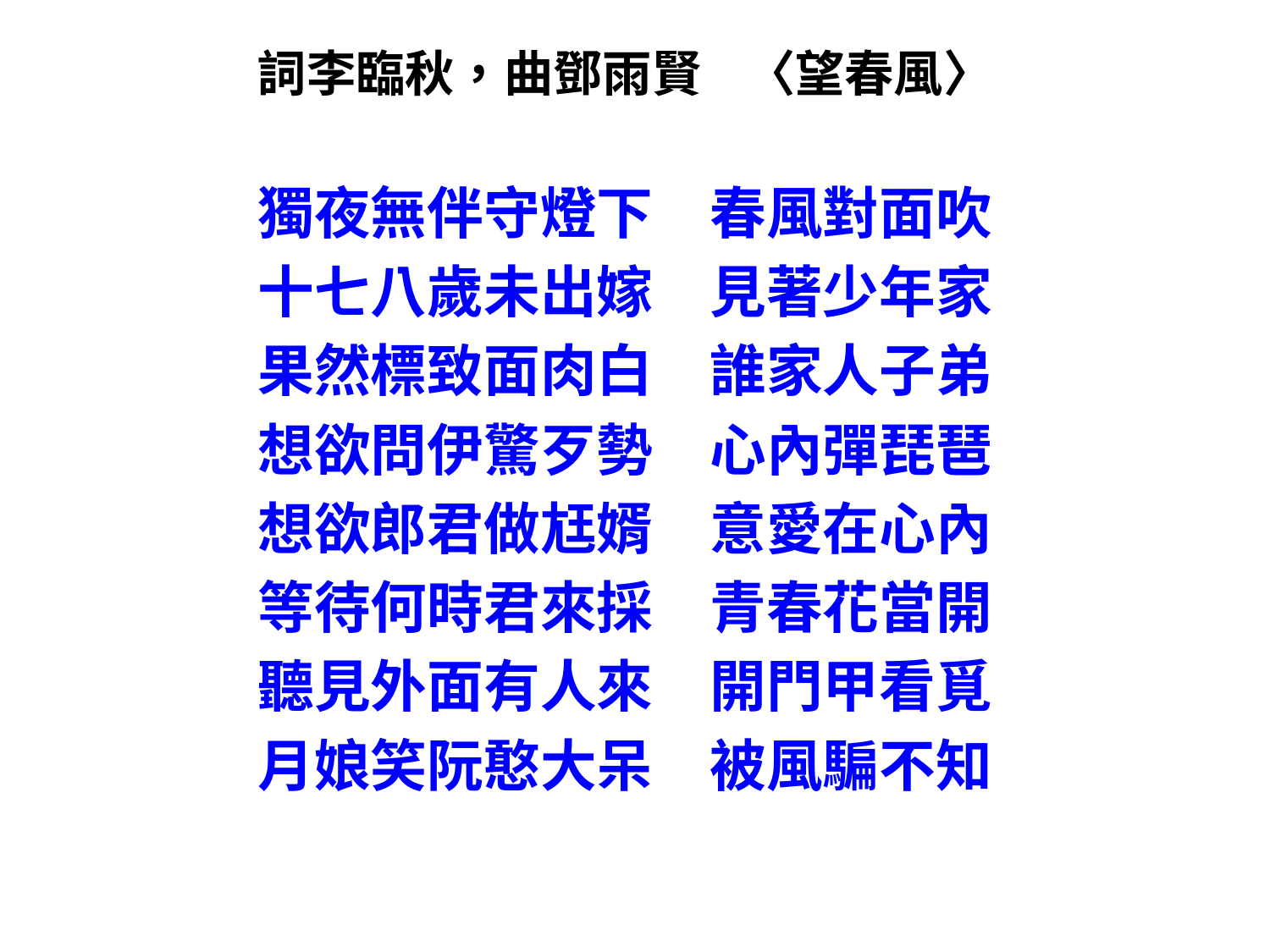

詞李臨秋，曲鄧雨賢    〈望春風〉
獨夜無伴守燈下　春風對面吹
十七八歲未出嫁　見著少年家
果然標致面肉白　誰家人子弟
想欲問伊驚歹勢　心內彈琵琶
想欲郎君做尪婿　意愛在心內
等待何時君來採　青春花當開
聽見外面有人來　開門甲看覓
月娘笑阮憨大呆　被風騙不知